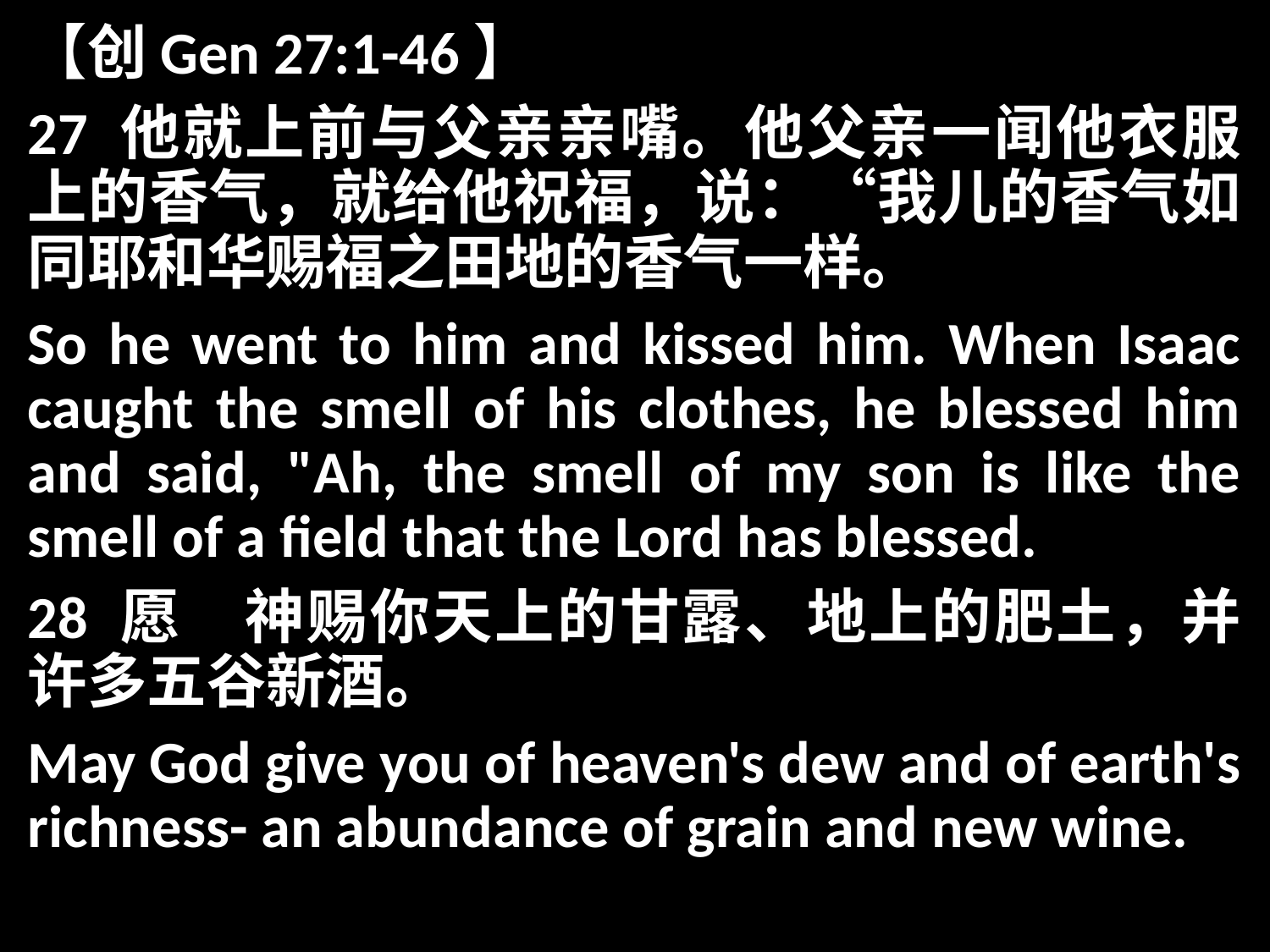

【创Gen 27:1-46】
27 他就上前与父亲亲嘴。他父亲一闻他衣服上的香气，就给他祝福，说：“我儿的香气如同耶和华赐福之田地的香气一样。
So he went to him and kissed him. When Isaac caught the smell of his clothes, he blessed him and said, "Ah, the smell of my son is like the smell of a field that the Lord has blessed.
28 愿　神赐你天上的甘露、地上的肥土，并许多五谷新酒。
May God give you of heaven's dew and of earth's richness- an abundance of grain and new wine.